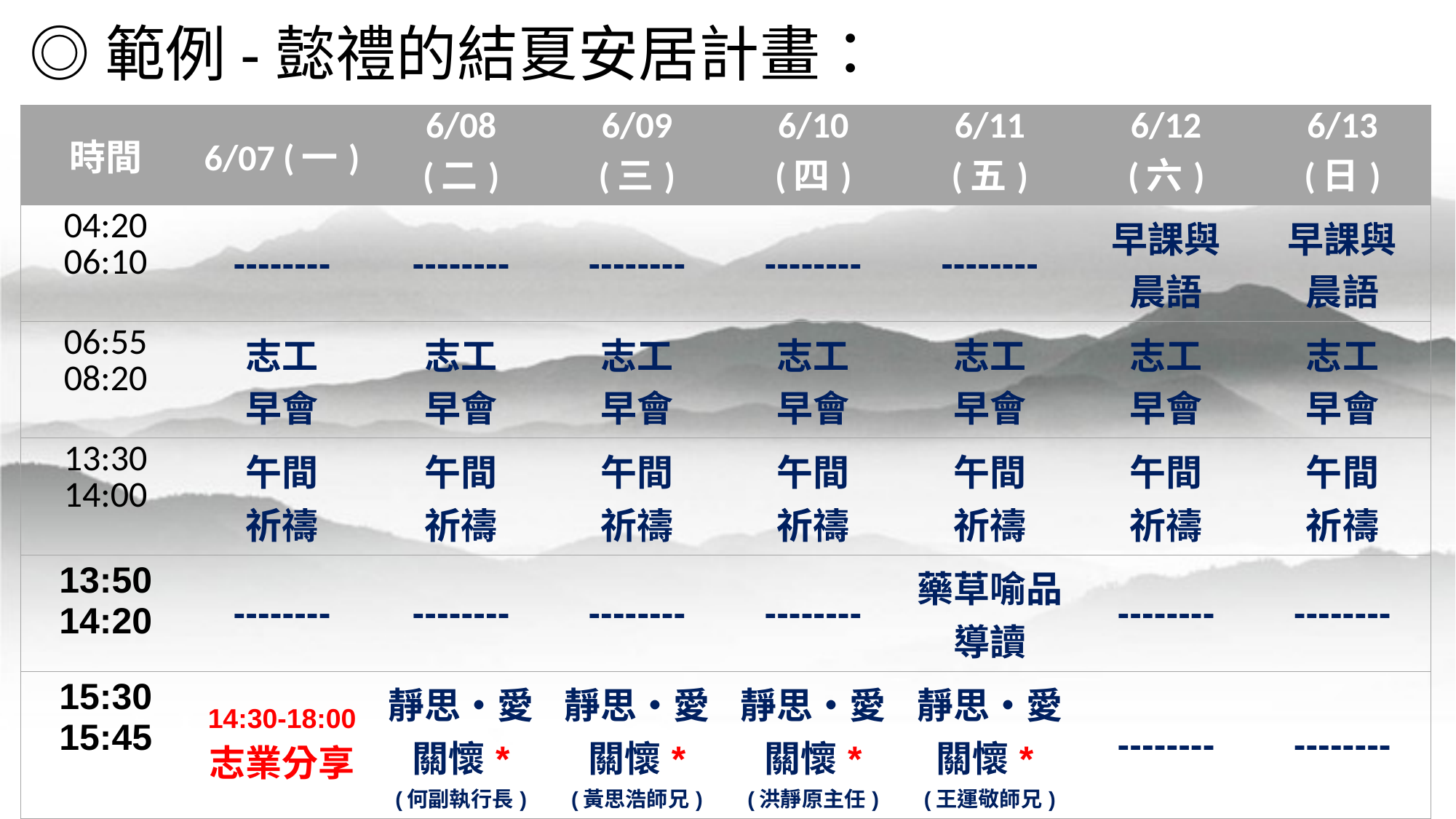

◎範例-懿禮的結夏安居計畫：
| 時間 | 6/07 (一) | 6/08 (二) | 6/09 (三) | 6/10 (四) | 6/11 (五) | 6/12 (六) | 6/13 (日) |
| --- | --- | --- | --- | --- | --- | --- | --- |
| 04:20 06:10 | -------- | -------- | -------- | -------- | -------- | 早課與 晨語 | 早課與 晨語 |
| 06:55 08:20 | 志工 早會 | 志工 早會 | 志工 早會 | 志工 早會 | 志工 早會 | 志工 早會 | 志工 早會 |
| 13:30 14:00 | 午間 祈禱 | 午間 祈禱 | 午間 祈禱 | 午間 祈禱 | 午間 祈禱 | 午間 祈禱 | 午間 祈禱 |
| 13:50 14:20 | -------- | -------- | -------- | -------- | 藥草喻品 導讀 | -------- | -------- |
| 15:30 15:45 | 14:30-18:00 志業分享 | 靜思‧愛 關懷\* (何副執行長) | 靜思‧愛 關懷\* (黃思浩師兄) | 靜思‧愛 關懷\* (洪靜原主任) | 靜思‧愛 關懷\* (王運敬師兄) | -------- | -------- |
| 19:30 21:00 | -------- | -------- | 品書會 連線 | -------- | -------- | 禮拜 普門品 | 禮拜 普門品 |